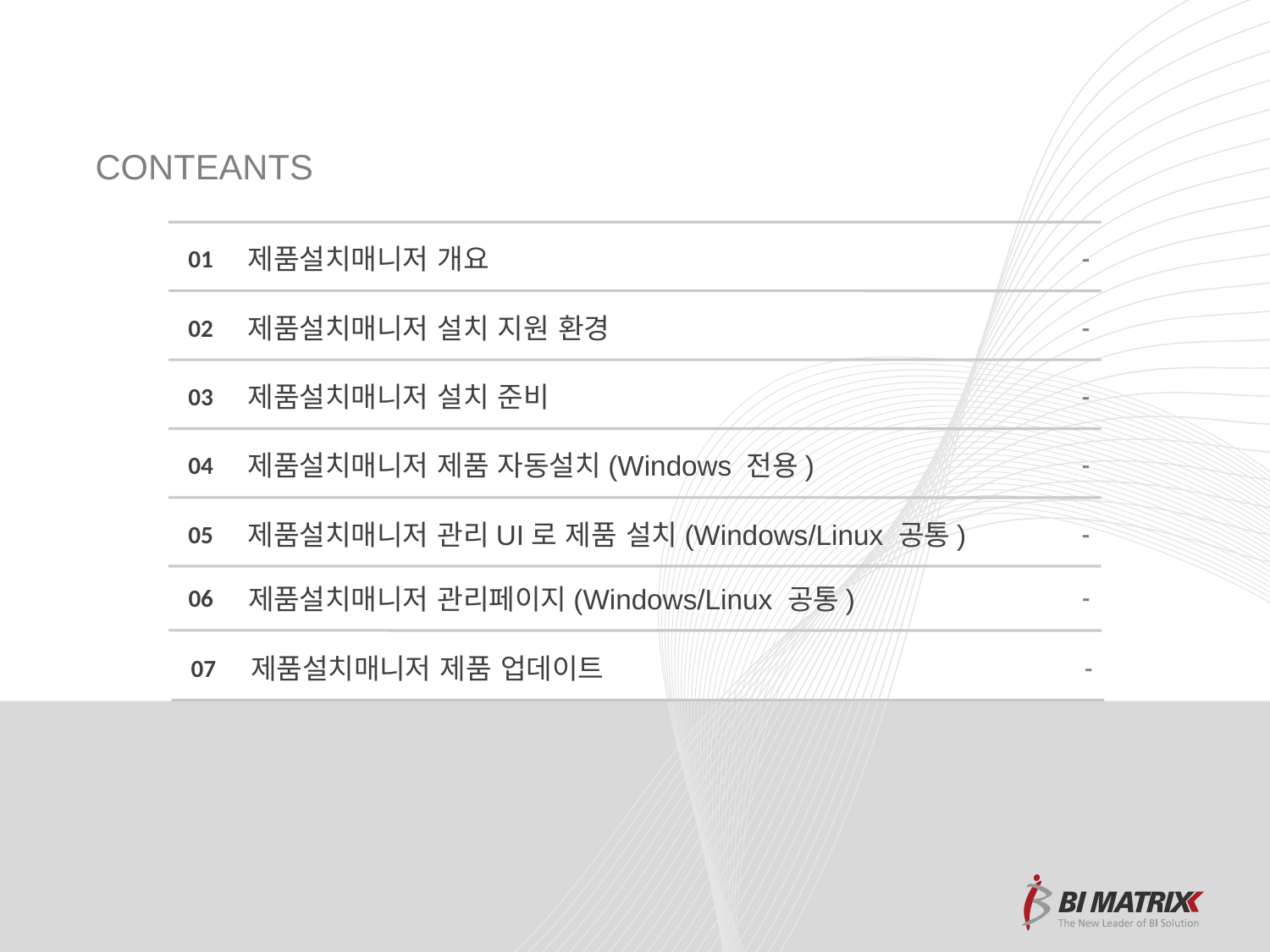

제품설치매니저 개요
01
-

제품설치매니저 설치 지원 환경
02
-

제품설치매니저 설치 준비
03
-

제품설치매니저 제품 자동설치(Windows 전용)
04
-

제품설치매니저 관리UI로 제품 설치(Windows/Linux 공통)
05
-

제품설치매니저 관리페이지(Windows/Linux 공통)
06
-

제품설치매니저 제품 업데이트
07
-